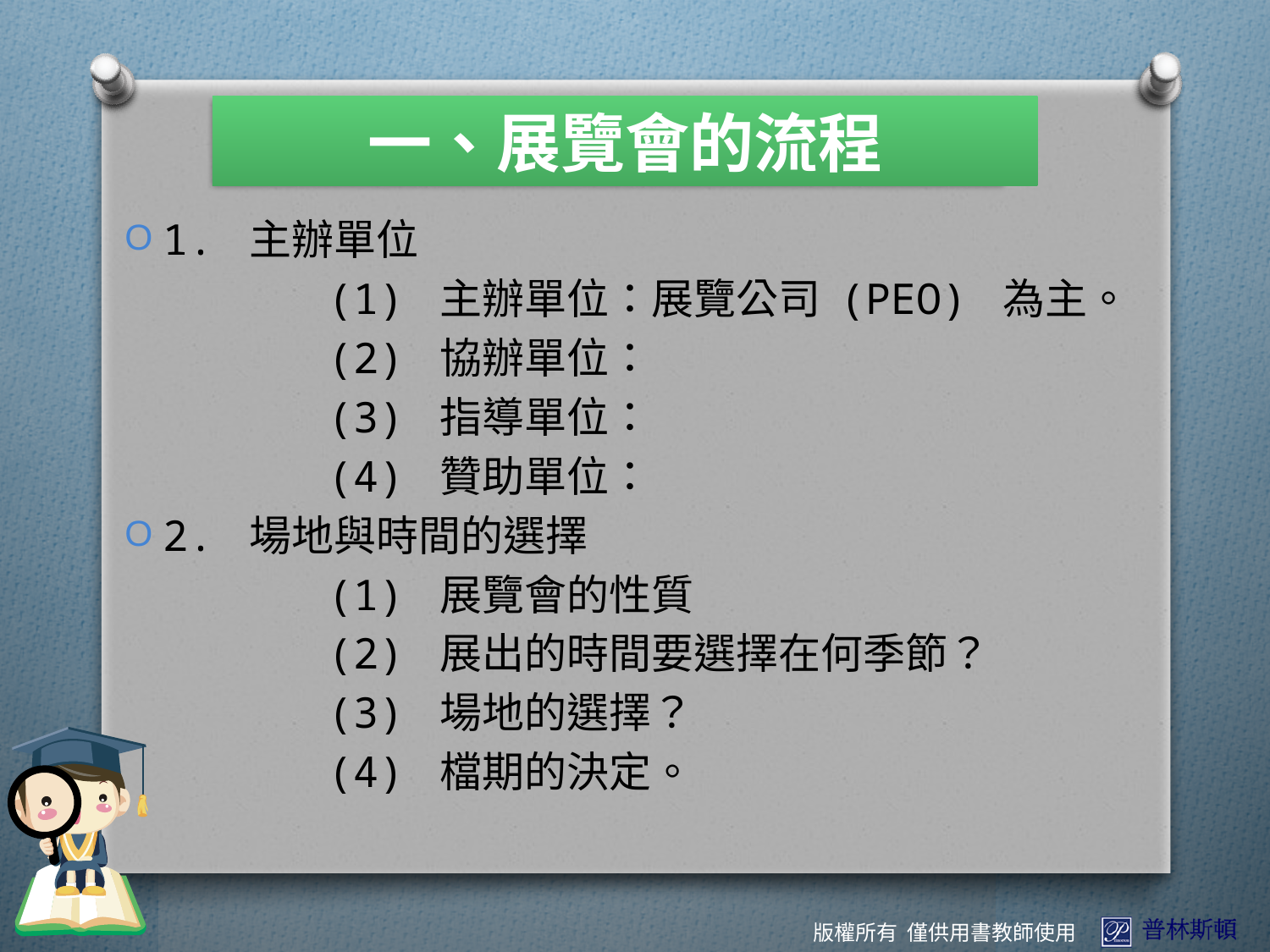

一、展覽會的流程
1. 主辦單位
        (1) 主辦單位：展覽公司 (PEO) 為主。
        (2) 協辦單位：
        (3) 指導單位：
        (4) 贊助單位：
2. 場地與時間的選擇
        (1) 展覽會的性質
        (2) 展出的時間要選擇在何季節？
        (3) 場地的選擇？
        (4) 檔期的決定。